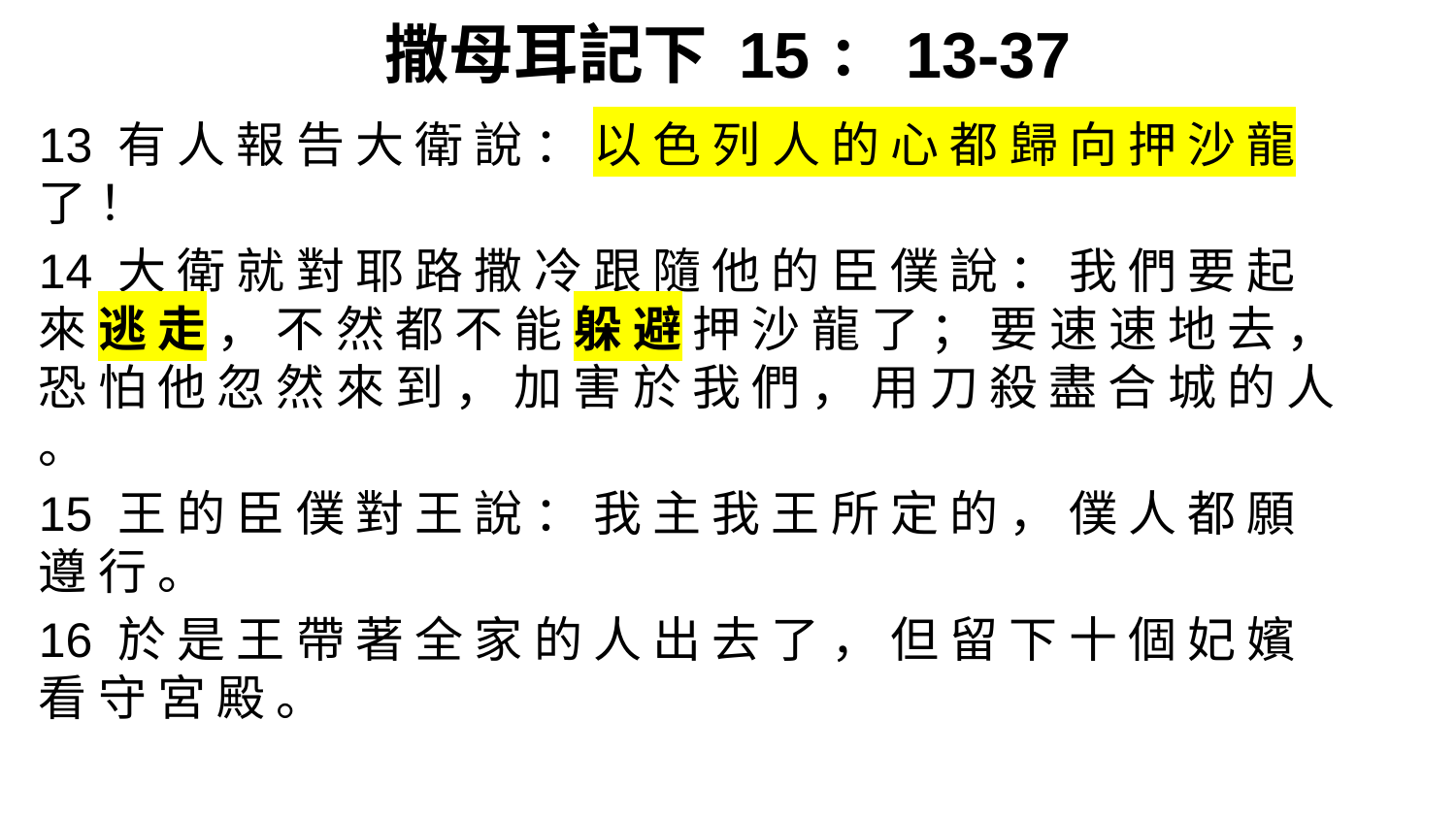

# 撒母耳記下 15：13-37
13 有 人 報 告 大 衛 說 ： 以 色 列 人 的 心 都 歸 向 押 沙 龍 了 ！
14 大 衛 就 對 耶 路 撒 冷 跟 隨 他 的 臣 僕 說 ： 我 們 要 起 來 逃 走 ， 不 然 都 不 能 躲 避 押 沙 龍 了 ； 要 速 速 地 去 ， 恐 怕 他 忽 然 來 到 ， 加 害 於 我 們 ， 用 刀 殺 盡 合 城 的 人 。
15 王 的 臣 僕 對 王 說 ： 我 主 我 王 所 定 的 ， 僕 人 都 願 遵 行 。
16 於 是 王 帶 著 全 家 的 人 出 去 了 ， 但 留 下 十 個 妃 嬪 看 守 宮 殿 。